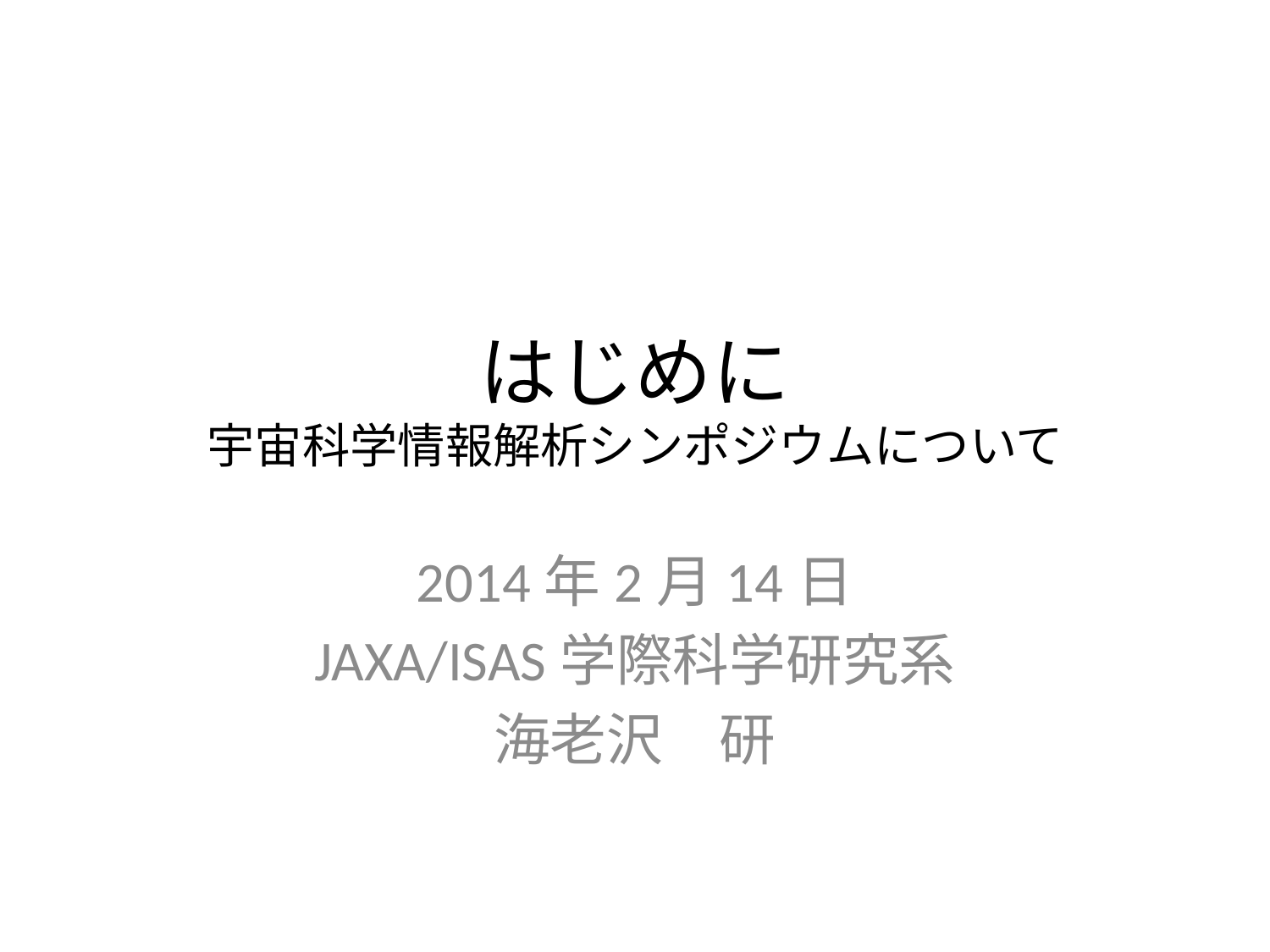

# はじめに 宇宙科学情報解析シンポジウムについて
2014年2月14日
JAXA/ISAS学際科学研究系
海老沢　研